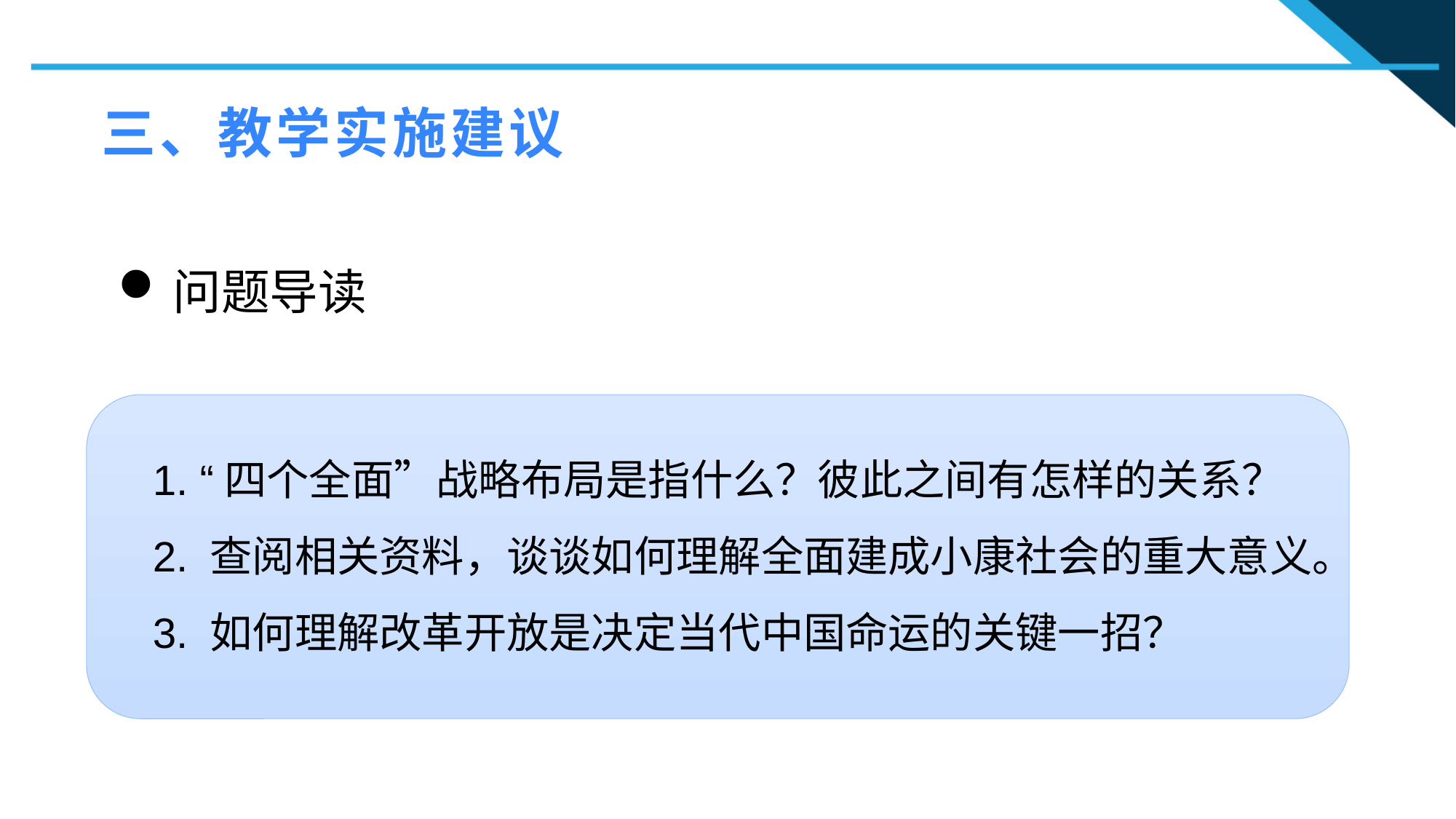

三、教学实施建议
问题导读
1

1. “四个全面”战略布局是指什么？彼此之间有怎样的关系？
2. 查阅相关资料，谈谈如何理解全面建成小康社会的重大意义。
3. 如何理解改革开放是决定当代中国命运的关键一招？